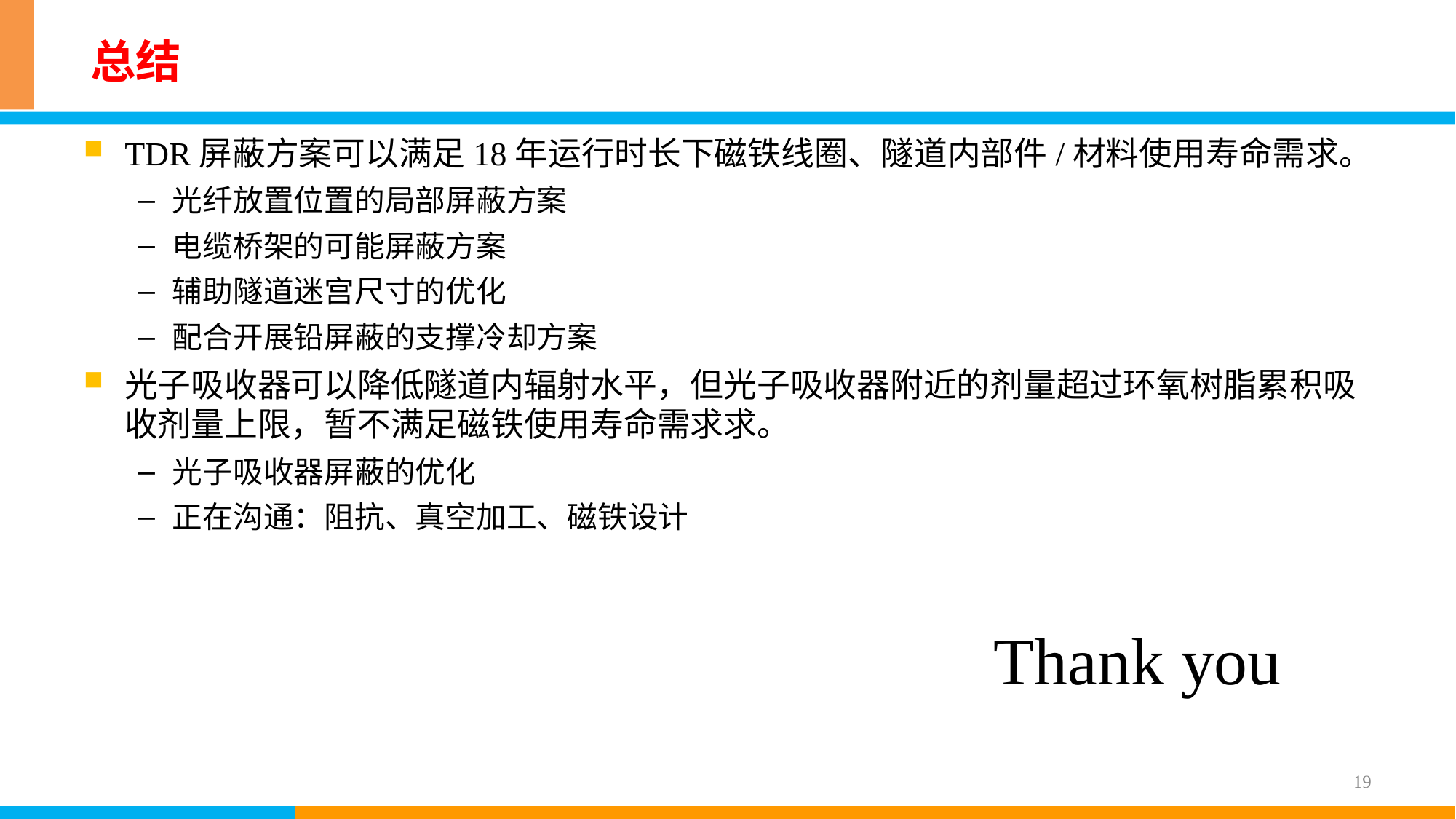

# 总结
TDR屏蔽方案可以满足18年运行时长下磁铁线圈、隧道内部件/材料使用寿命需求。
光纤放置位置的局部屏蔽方案
电缆桥架的可能屏蔽方案
辅助隧道迷宫尺寸的优化
配合开展铅屏蔽的支撑冷却方案
光子吸收器可以降低隧道内辐射水平，但光子吸收器附近的剂量超过环氧树脂累积吸收剂量上限，暂不满足磁铁使用寿命需求求。
光子吸收器屏蔽的优化
正在沟通：阻抗、真空加工、磁铁设计

Thank you
19